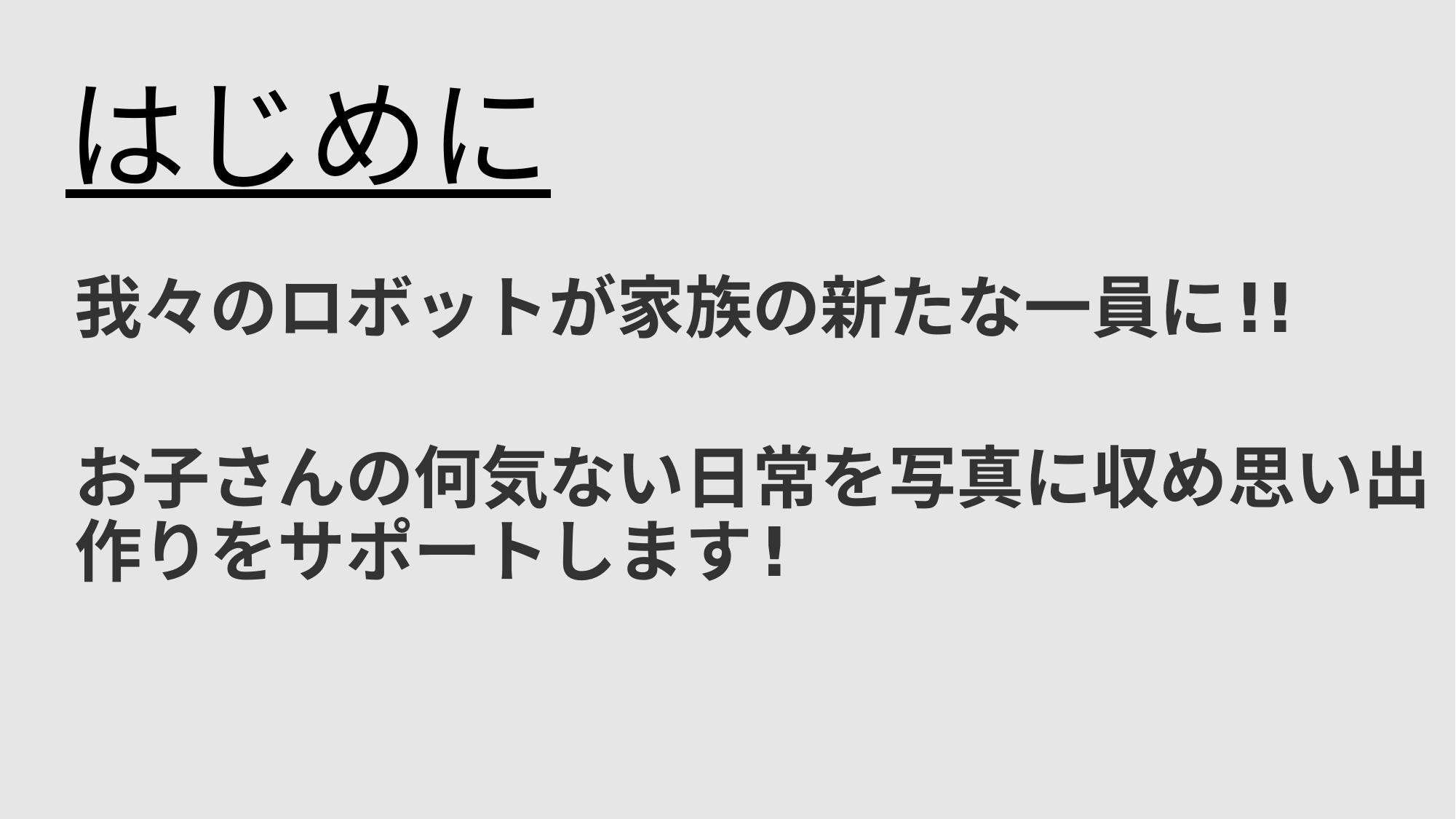

# はじめに

我々のロボットが家族の新たな一員に!!

お子さんの何気ない日常を写真に収め思い出作りをサポートします!